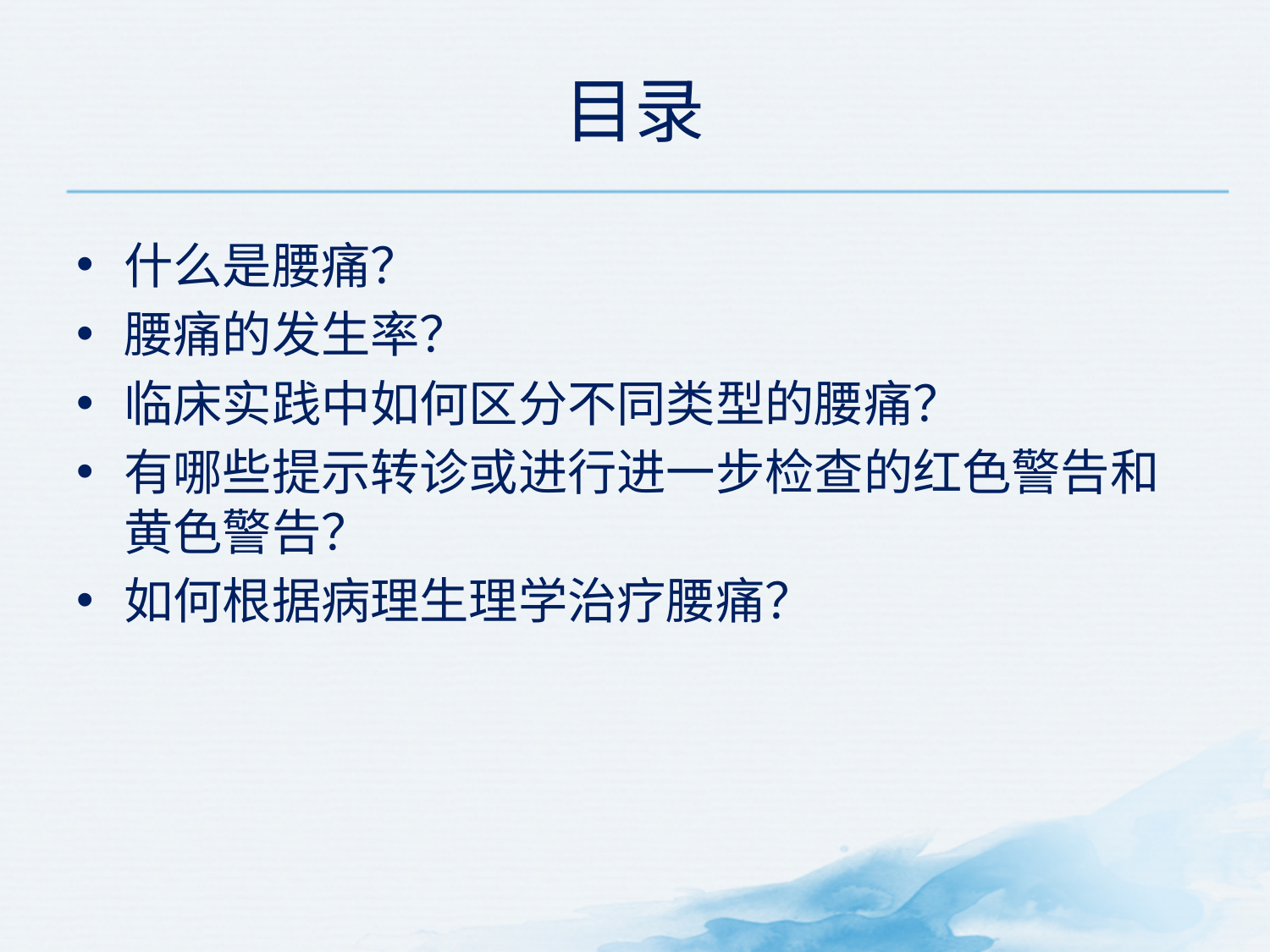

# 目录
什么是腰痛？
腰痛的发生率？
临床实践中如何区分不同类型的腰痛？
有哪些提示转诊或进行进一步检查的红色警告和黄色警告？
如何根据病理生理学治疗腰痛？